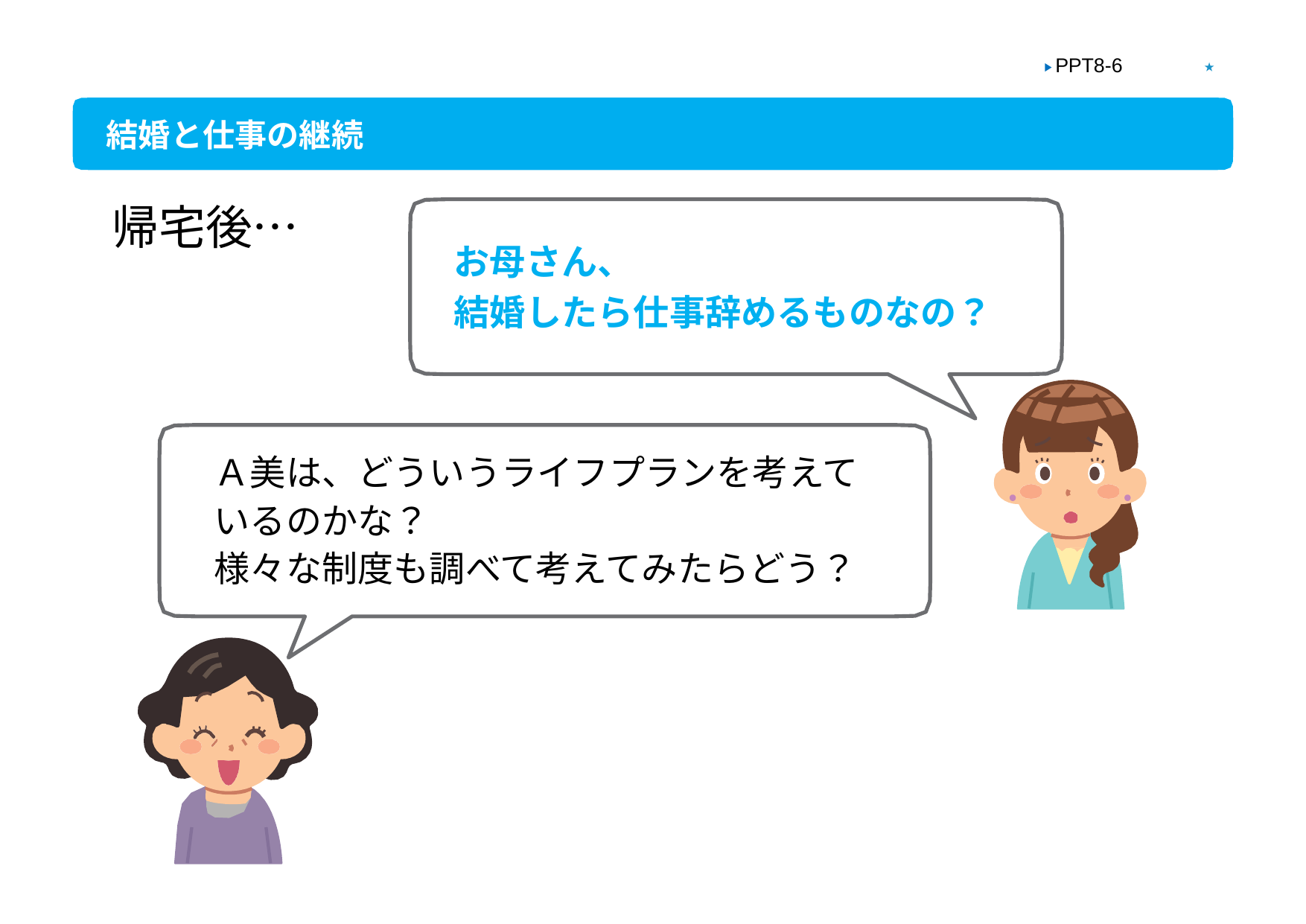

★
▶ PPT8-6

結婚と仕事の継続
帰宅後…

お母さん、
結婚したら仕事辞めるものなの？

Ａ美は、どういうライフプランを考えて
いるのかな？
様々な制度も調べて考えてみたらどう？